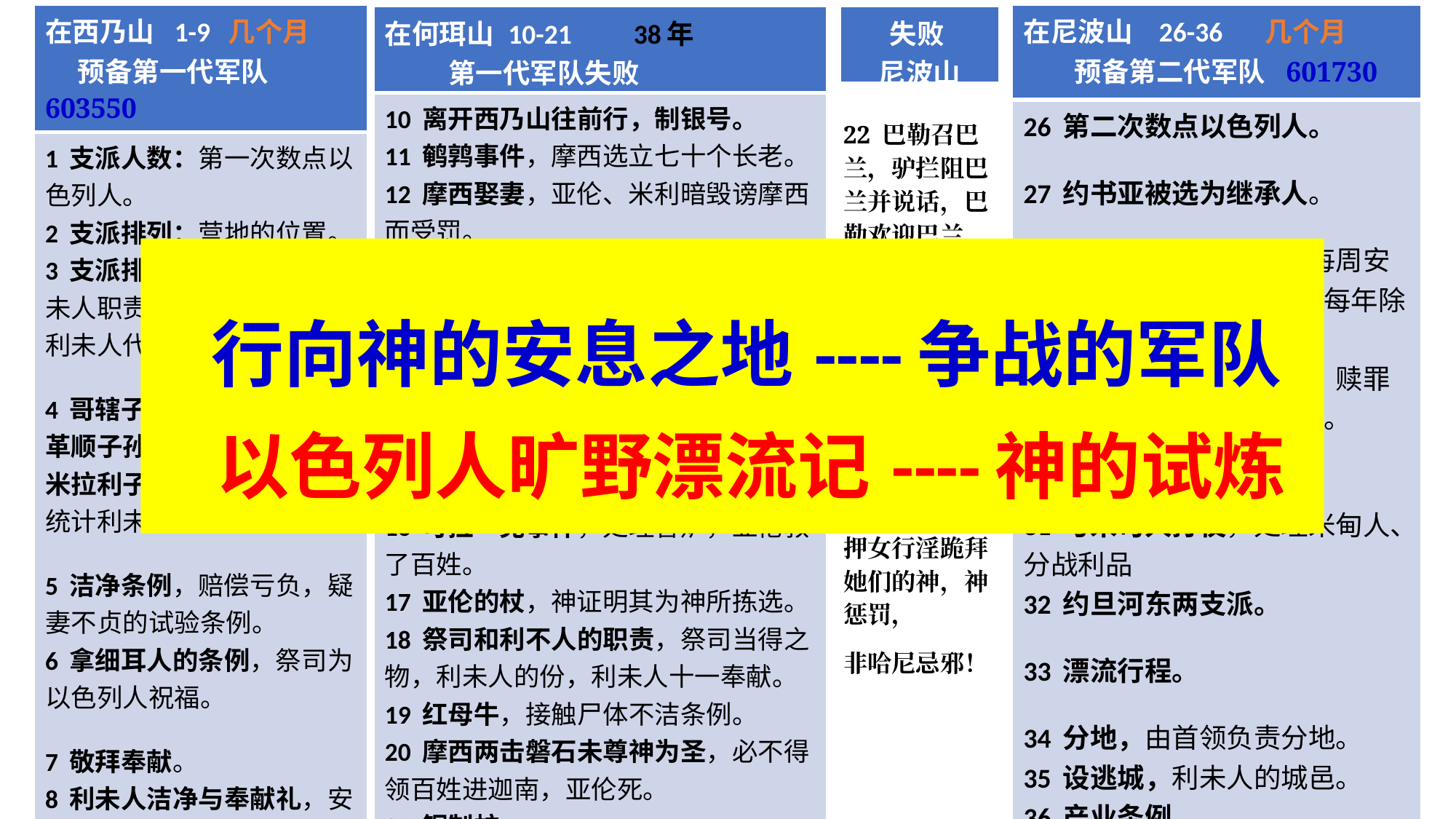

| 在西乃山 1-9 几个月 预备第一代军队 603550 |
| --- |
| 1 支派人数：第一次数点以色列人。 2 支派排列：营地的位置。 3 支派排列：亚伦儿子，利未人职责，利未人男丁统计，利未人代替长子地位。 4 哥辖子孙的职责 革顺子孙的职责 米拉利子孙职责 统计利未支派男丁。 5 洁净条例，赔偿亏负，疑妻不贞的试验条例。 6 拿细耳人的条例，祭司为以色列人祝福。 7 敬拜奉献。 8 利未人洁净与奉献礼，安置七盏灯。 9 第二个逾越节，云彩遮盖帐幕。 |
| 在尼波山 26-36 几个月 预备第二代军队 601730 |
| --- |
| 26 第二次数点以色列人。 27 约书亚被选为继承人。 28 七节期：每天的祭，每周安息日的祭，每月初的祭，每年除酵节的祭，七七节的祭。 29 七节期：新年献的祭，赎罪日献的祭，住棚节献的祭。 30 许愿的祭。 31 与米甸人打仗，处理米甸人、分战利品 32 约旦河东两支派。 33 漂流行程。 34 分地，由首领负责分地。 35 设逃城，利未人的城邑。 36 产业条例。 |
| 在何珥山 10-21 38年 第一代军队失败 |
| --- |
| 10 离开西乃山往前行，制银号。 11 鹌鹑事件，摩西选立七十个长老。 12 摩西娶妻，亚伦、米利暗毁谤摩西而受罚。 13 差派探子。 14 神惩罚漂流，摩西为众祷告，埋怨的民众，首次进攻迦南惨败。 陷 入 漂 流 15 献祭条例，违反安日条例，衣服繸子的条例。 16 可拉一党事件，处理香炉，亚伦救了百姓。 17 亚伦的杖，神证明其为神所拣选。 18 祭司和利不人的职责，祭司当得之物，利未人的份，利未人十一奉献。 19 红母牛，接触尸体不洁条例。 20 摩西两击磐石未尊神为圣，必不得领百姓进迦南，亚伦死。 21 铜制蛇， 从何珥山到摩押山，战胜亚摩利王西宏和巴珊王噩 |
| 失败 尼波山 |
| --- |
22 巴勒召巴兰，驴拦阻巴兰并说话，巴勒欢迎巴兰。
23 巴兰三次预言祝福以色列。
24 巴兰末次预言。
25 巴兰的引诱，百姓与摩押女行淫跪拜她们的神，神惩罚，
非哈尼忌邪！
 行向神的安息之地----争战的军队
 以色列人旷野漂流记----神的试炼